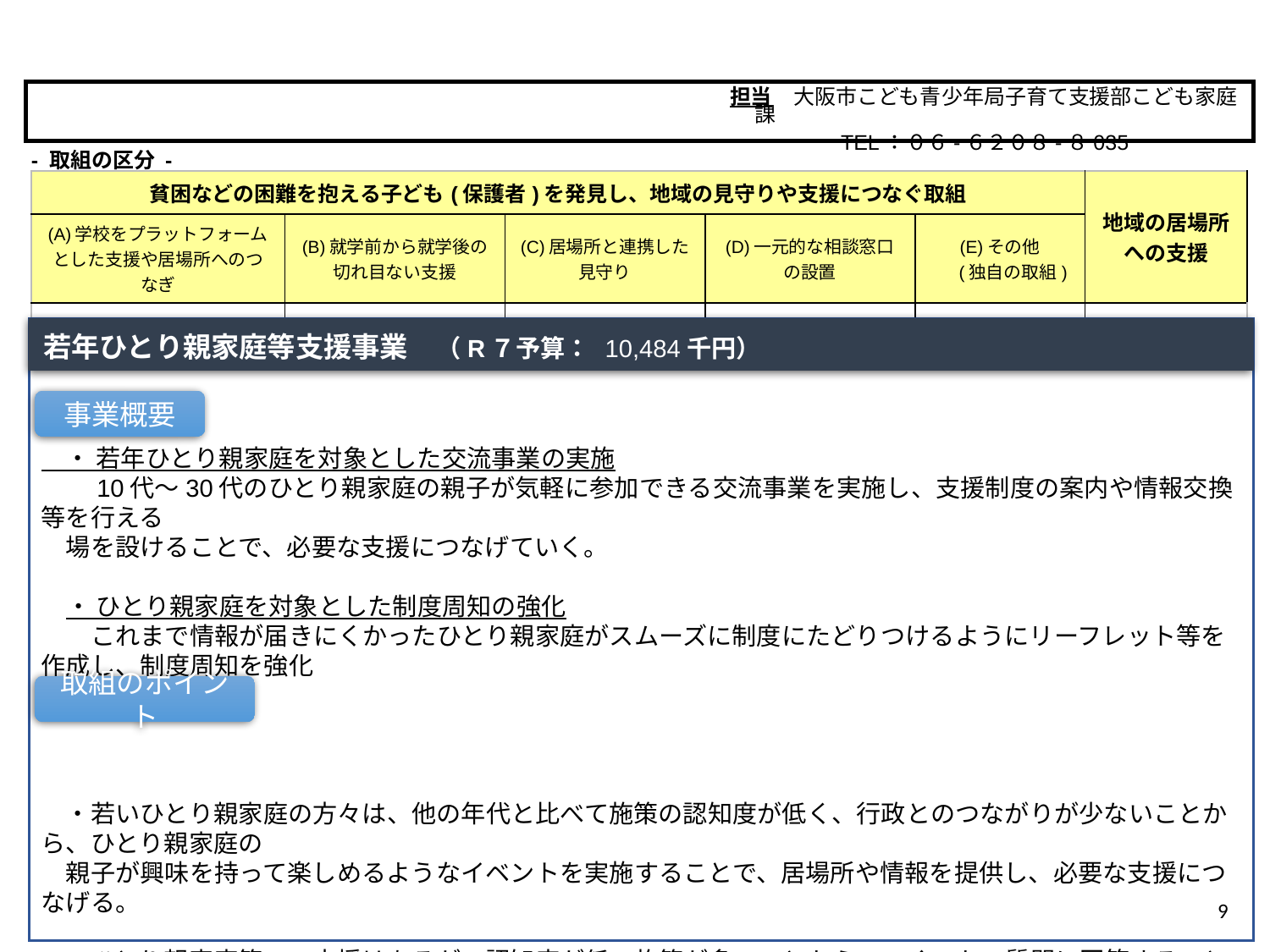

担当　大阪市こども青少年局子育て支援部こども家庭課
　　　　　TEL：０６-６２０８-８035
大阪市
- 取組の区分 -
| 貧困などの困難を抱える子ども(保護者)を発見し、地域の見守りや支援につなぐ取組 |  |  |  |  | 地域の居場所 への支援 |
| --- | --- | --- | --- | --- | --- |
| (A)学校をプラットフォームとした支援や居場所へのつなぎ | (B)就学前から就学後の 切れ目ない支援 | (C)居場所と連携した 見守り | (D)一元的な相談窓口 の設置 | (E)その他 　 (独自の取組) |  |
|  |  |  |  | ○ |  |
若年ひとり親家庭等支援事業　（R７予算： 10,484千円）

　・ 若年ひとり親家庭を対象とした交流事業の実施
　　10代～30代のひとり親家庭の親子が気軽に参加できる交流事業を実施し、支援制度の案内や情報交換等を行える
　場を設けることで、必要な支援につなげていく。

　・ ひとり親家庭を対象とした制度周知の強化
　　これまで情報が届きにくかったひとり親家庭がスムーズに制度にたどりつけるようにリーフレット等を作成し、制度周知を強化
　する。

　・若いひとり親家庭の方々は、他の年代と比べて施策の認知度が低く、行政とのつながりが少ないことから、ひとり親家庭の
　親子が興味を持って楽しめるようなイベントを実施することで、居場所や情報を提供し、必要な支援につなげる。

　・ひとり親家庭等への支援はあるが、認知度が低い施策が多いことから、いくつかの質問に回答することで、必要とする制度
　を提示するような仕組みを構築し、スムーズに制度にたどりつけるようにするとともに、ひとり親家庭等に対して、広く周知する。
事業概要
取組のポイント
9